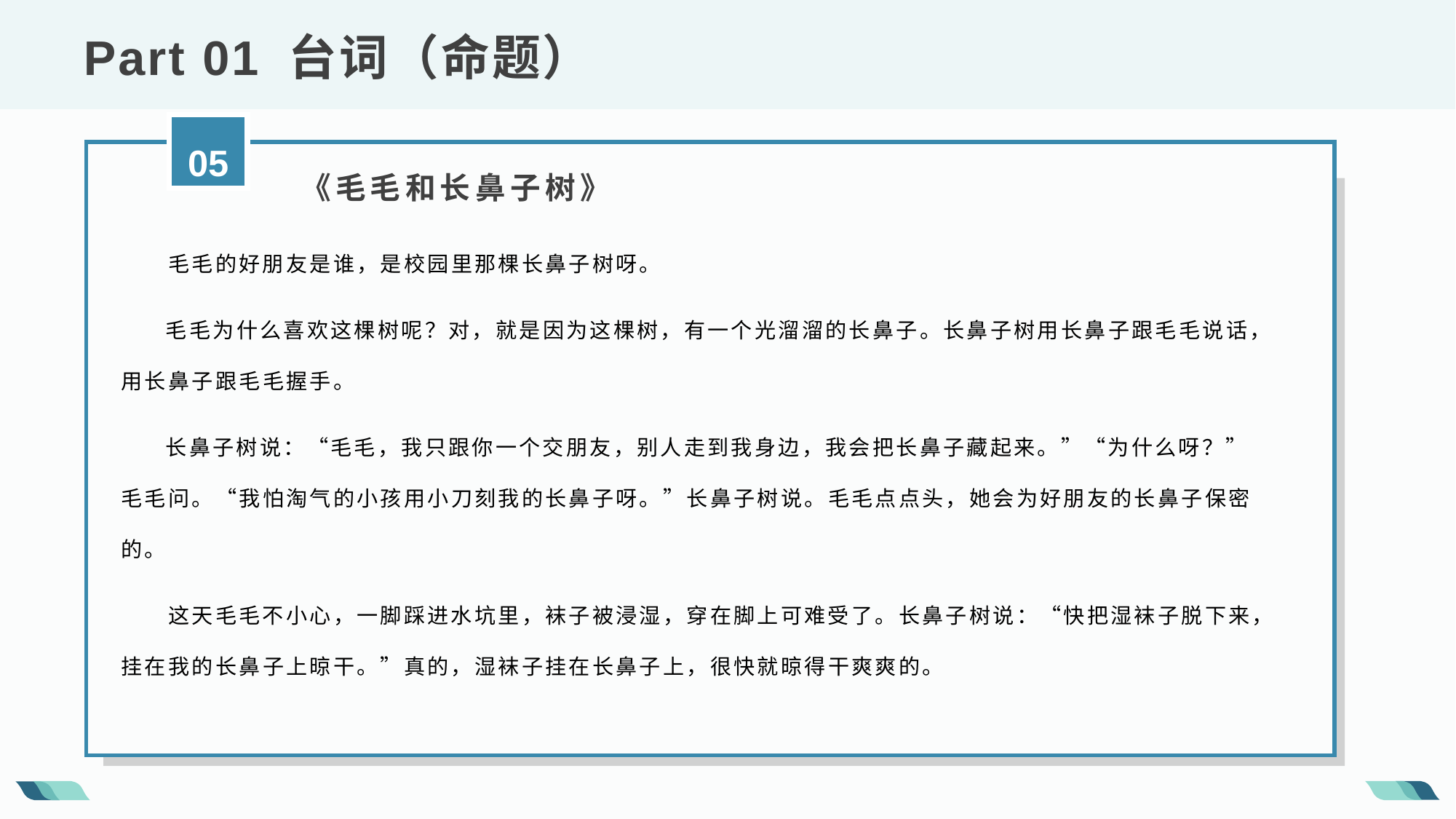

Part 01 台词（命题）

05

   《毛毛和长鼻子树》

      毛毛的好朋友是谁，是校园里那棵长鼻子树呀。
　   毛毛为什么喜欢这棵树呢？对，就是因为这棵树，有一个光溜溜的长鼻子。长鼻子树用长鼻子跟毛毛说话，用长鼻子跟毛毛握手。
　   长鼻子树说：“毛毛，我只跟你一个交朋友，别人走到我身边，我会把长鼻子藏起来。”“为什么呀？”毛毛问。“我怕淘气的小孩用小刀刻我的长鼻子呀。”长鼻子树说。毛毛点点头，她会为好朋友的长鼻子保密的。
      这天毛毛不小心，一脚踩进水坑里，袜子被浸湿，穿在脚上可难受了。长鼻子树说：“快把湿袜子脱下来，挂在我的长鼻子上晾干。”真的，湿袜子挂在长鼻子上，很快就晾得干爽爽的。